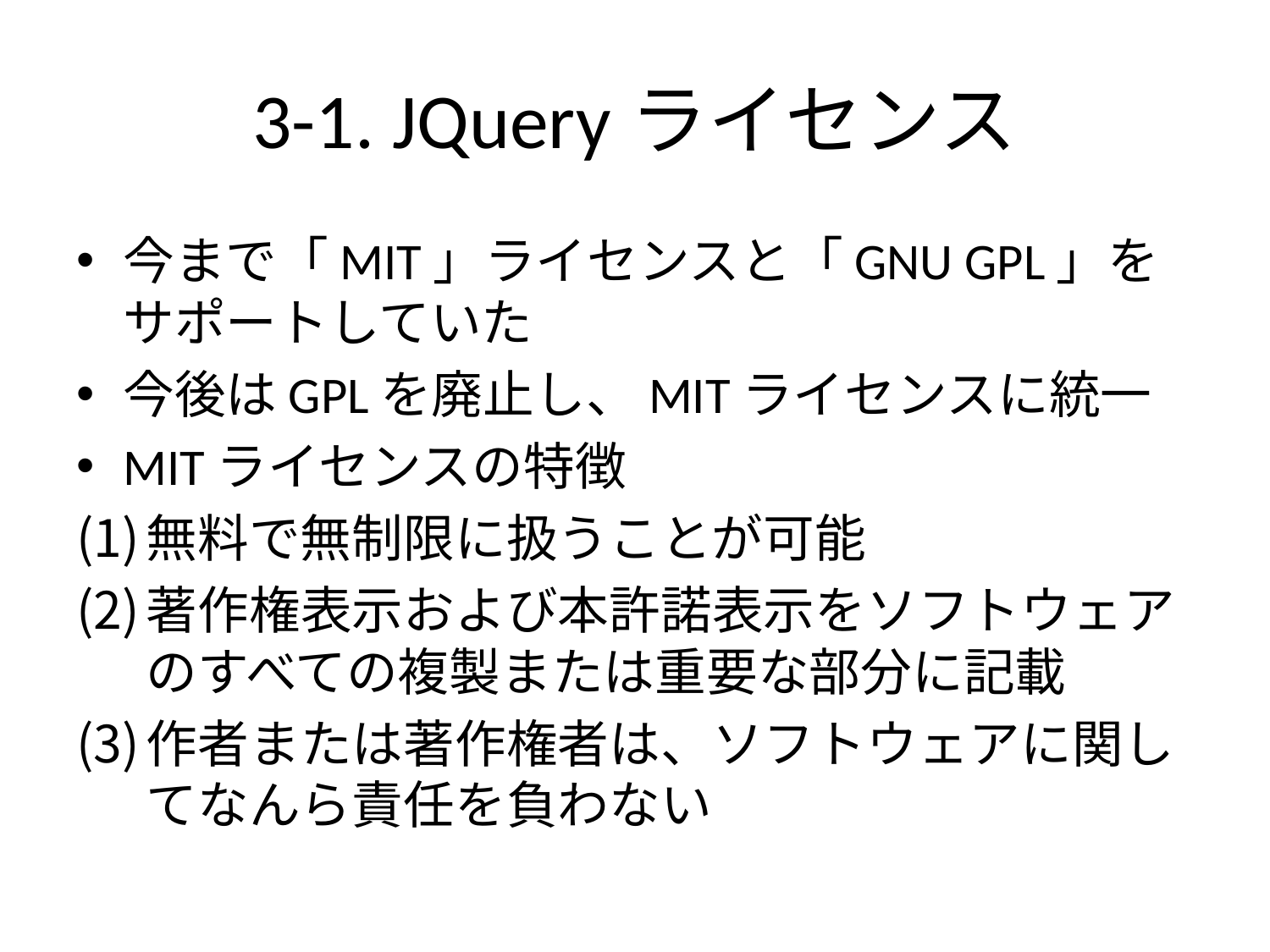

# 3-1. JQueryライセンス
今まで「MIT」ライセンスと「GNU GPL」をサポートしていた
今後はGPLを廃止し、MITライセンスに統一
MITライセンスの特徴
無料で無制限に扱うことが可能
著作権表示および本許諾表示をソフトウェアのすべての複製または重要な部分に記載
作者または著作権者は、ソフトウェアに関してなんら責任を負わない